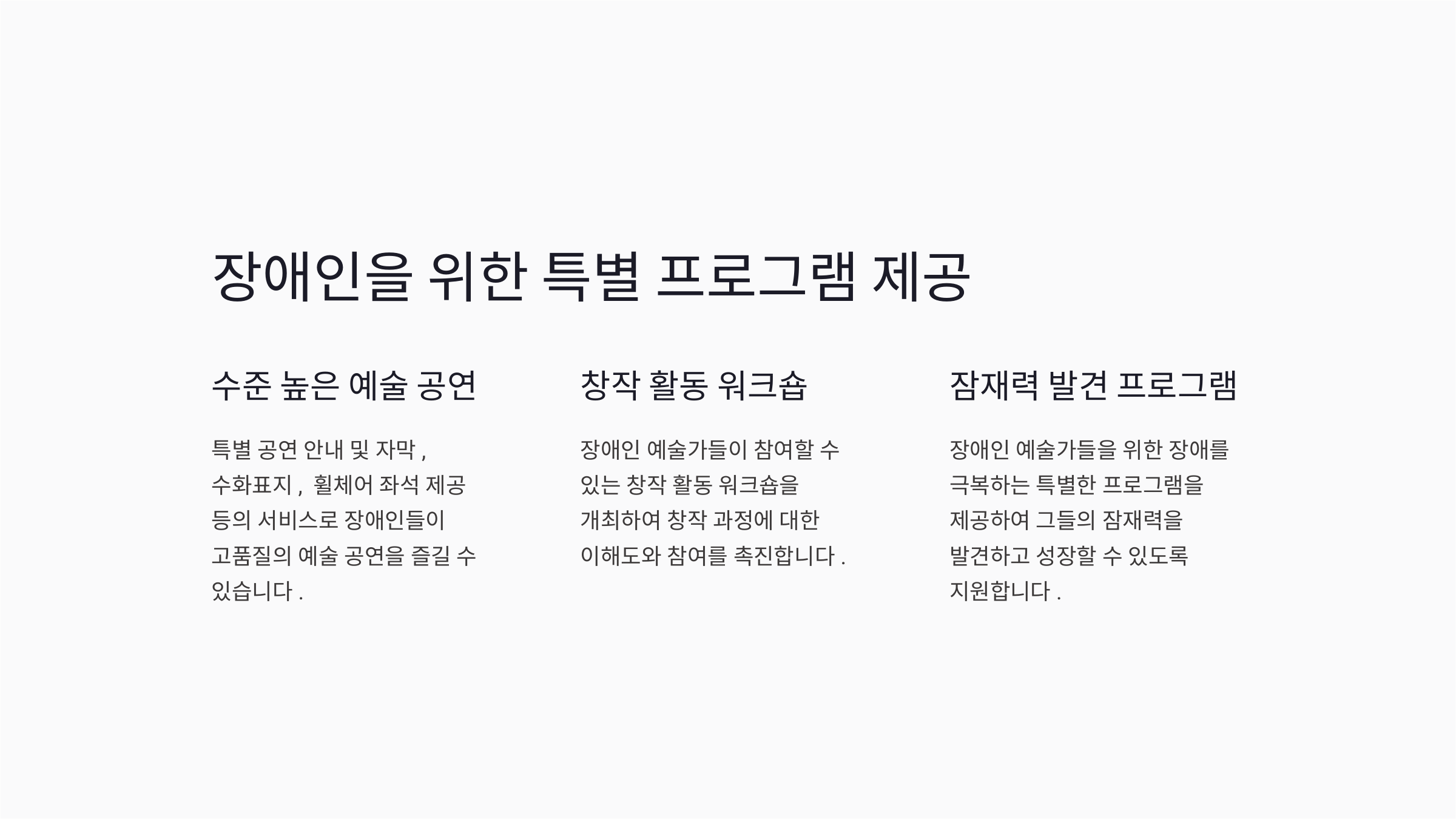

장애인을 위한 특별 프로그램 제공
수준 높은 예술 공연
창작 활동 워크숍
잠재력 발견 프로그램
특별 공연 안내 및 자막, 수화표지, 휠체어 좌석 제공 등의 서비스로 장애인들이 고품질의 예술 공연을 즐길 수 있습니다.
장애인 예술가들이 참여할 수 있는 창작 활동 워크숍을 개최하여 창작 과정에 대한 이해도와 참여를 촉진합니다.
장애인 예술가들을 위한 장애를 극복하는 특별한 프로그램을 제공하여 그들의 잠재력을 발견하고 성장할 수 있도록 지원합니다.